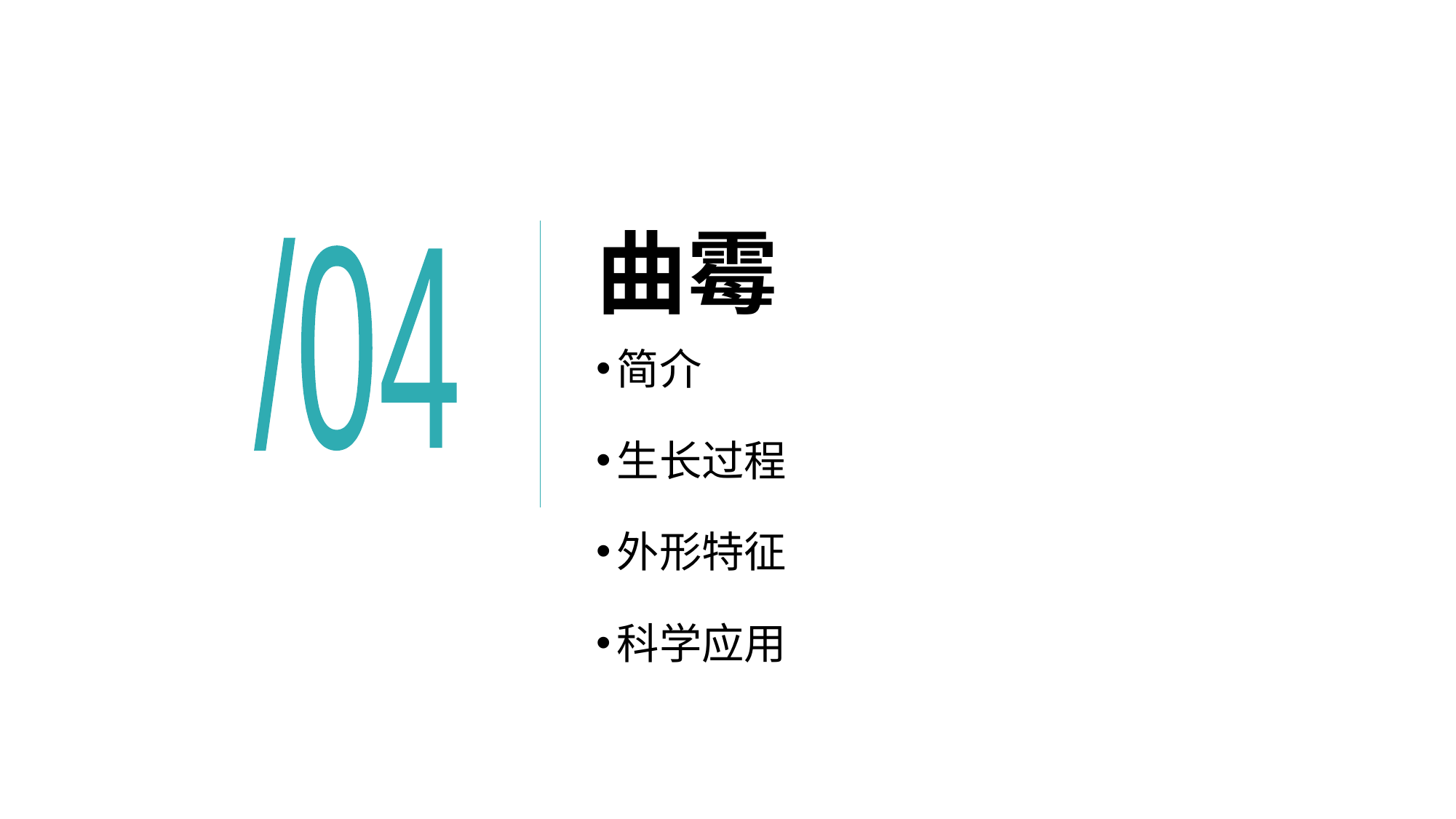

/04
# 曲霉
简介
生长过程
外形特征
科学应用